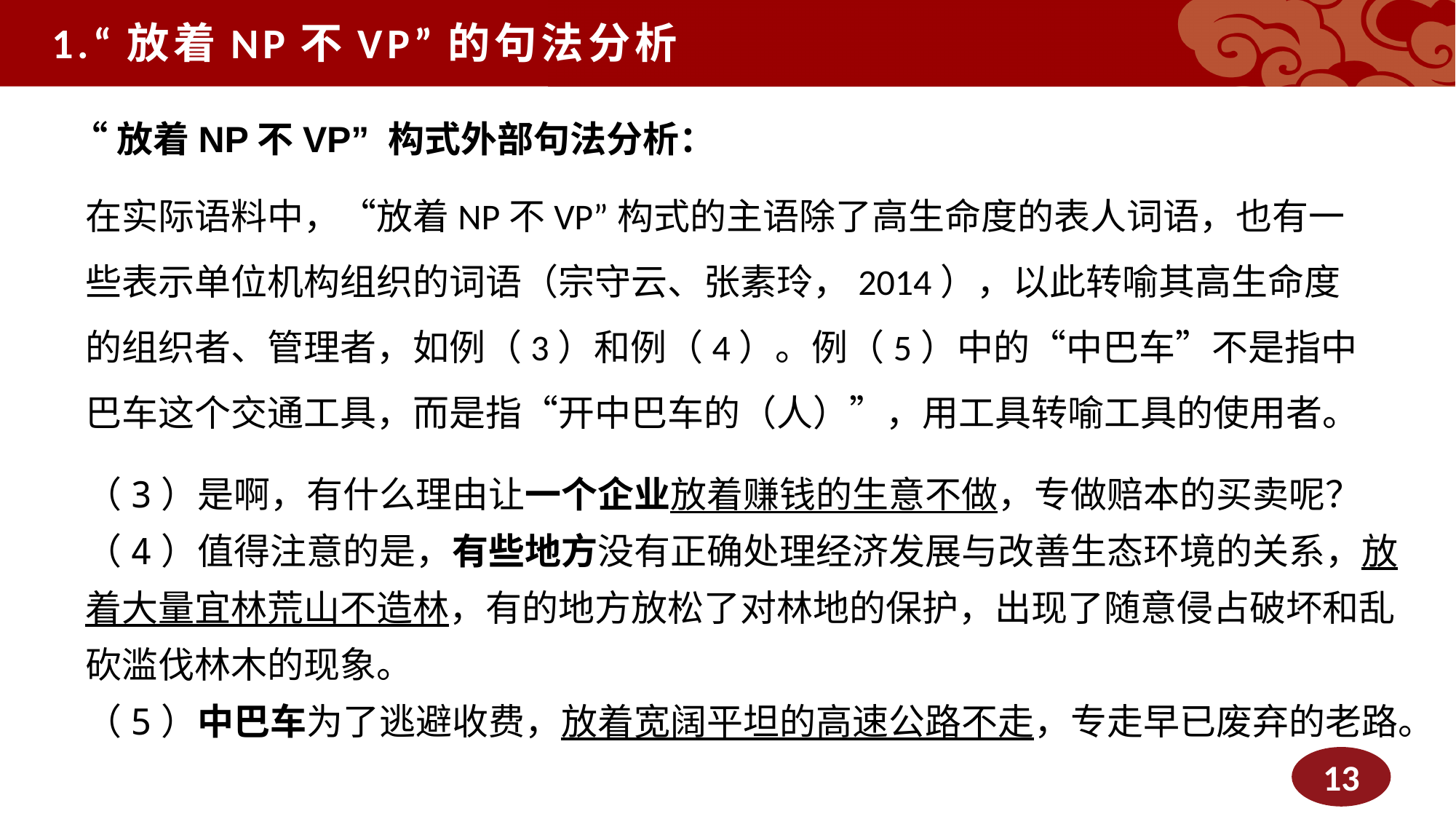

1.“放着NP不VP”的句法分析
“放着NP不VP” 构式外部句法分析：
在实际语料中，“放着NP不VP”构式的主语除了高生命度的表人词语，也有一些表示单位机构组织的词语（宗守云、张素玲，2014），以此转喻其高生命度的组织者、管理者，如例（3）和例（4）。例（5）中的“中巴车”不是指中巴车这个交通工具，而是指“开中巴车的（人）”，用工具转喻工具的使用者。
（3）是啊，有什么理由让一个企业放着赚钱的生意不做，专做赔本的买卖呢？
（4）值得注意的是，有些地方没有正确处理经济发展与改善生态环境的关系，放着大量宜林荒山不造林，有的地方放松了对林地的保护，出现了随意侵占破坏和乱砍滥伐林木的现象。
（5）中巴车为了逃避收费，放着宽阔平坦的高速公路不走，专走早已废弃的老路。